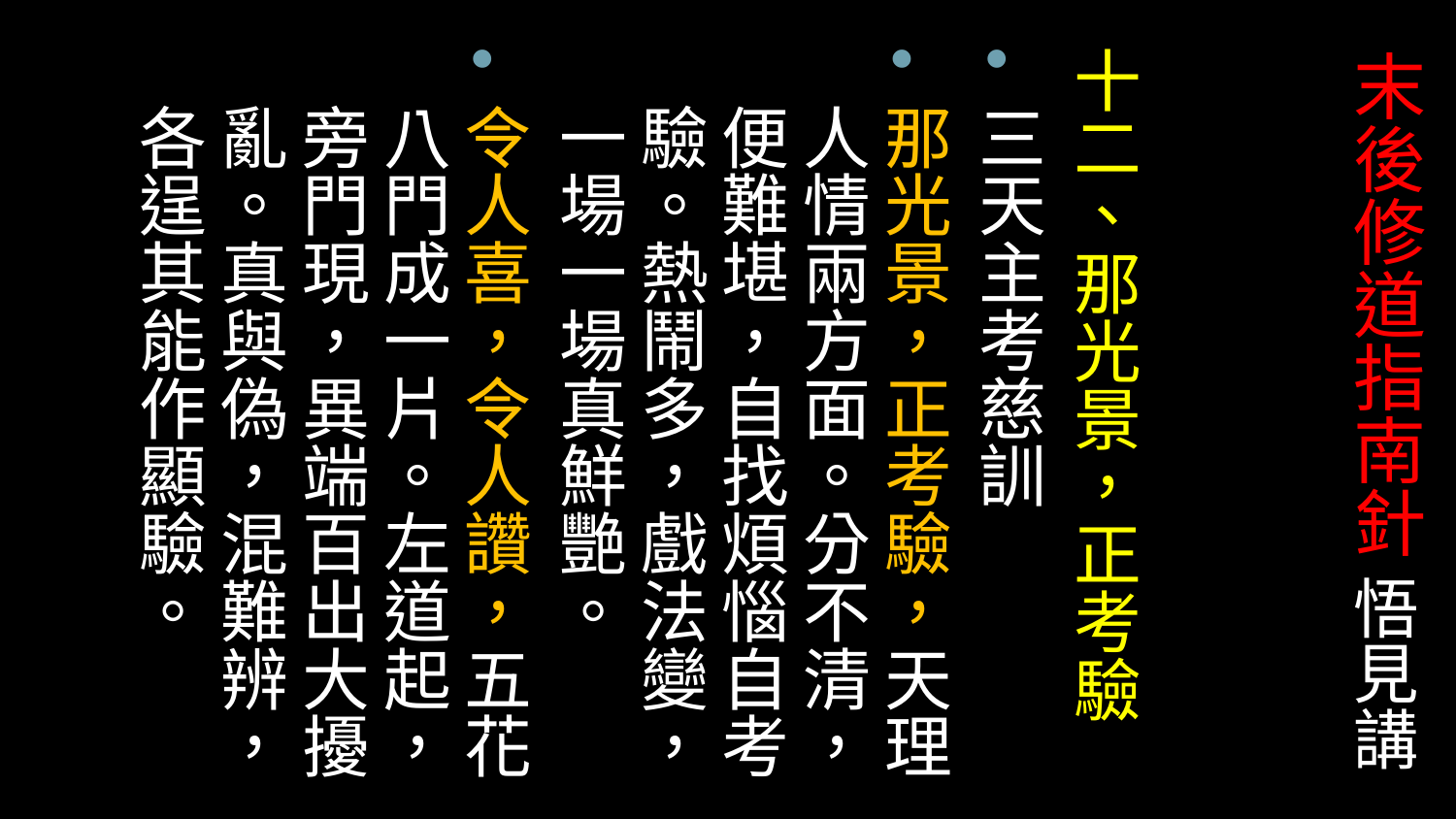

十二、那光景，正考驗
三天主考慈訓
那光景，正考驗，天理人情兩方面。分不清，便難堪，自找煩惱自考驗。熱鬧多，戲法變，一場一場真鮮艷。
令人喜，令人讚，五花八門成一片。左道起，旁門現，異端百出大擾亂。真與偽，混難辨，各逞其能作顯驗。

# 末後修道指南針 悟見講